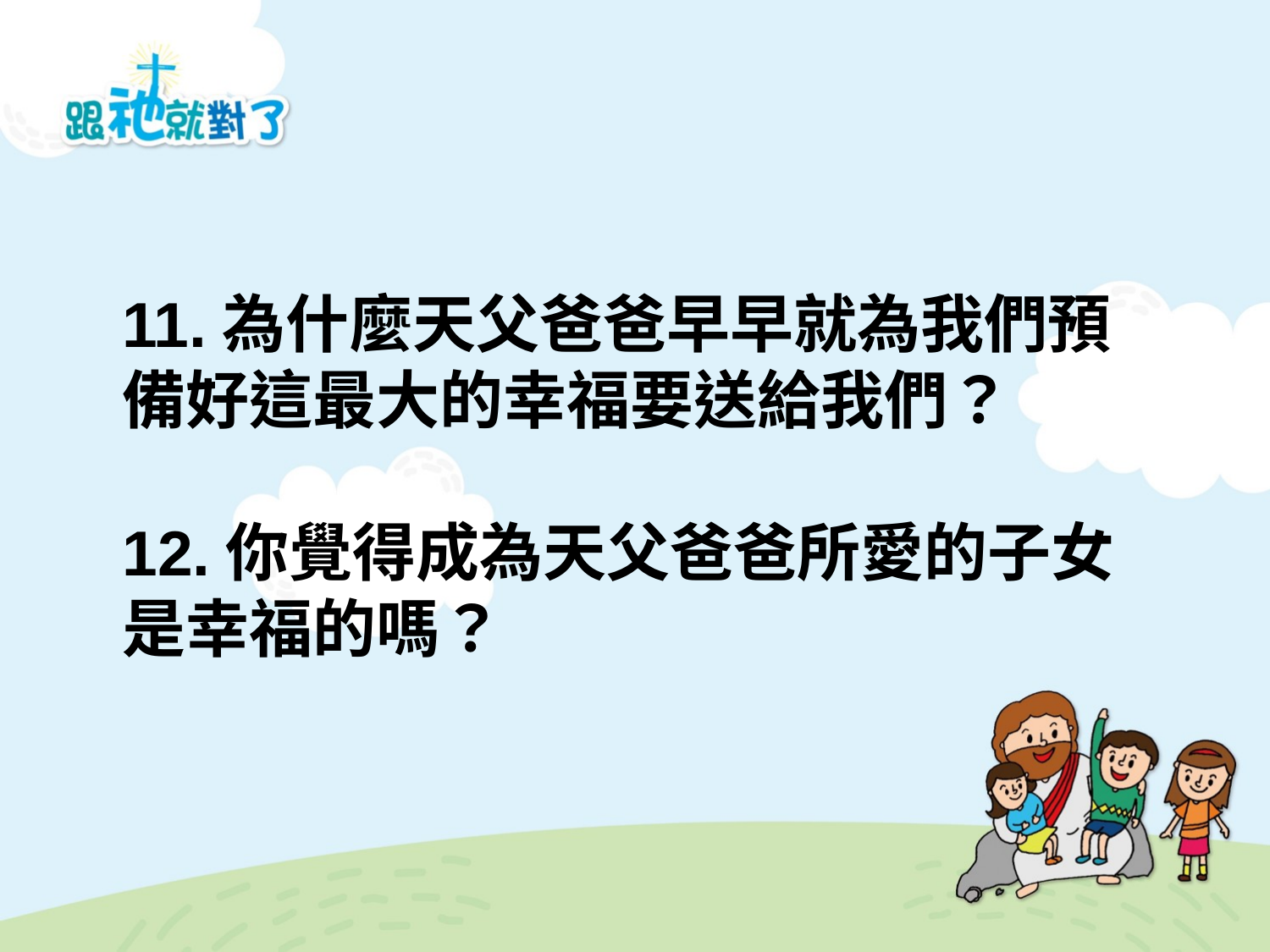

11.為什麼天父爸爸早早就為我們預備好這最大的幸福要送給我們？

12.你覺得成為天父爸爸所愛的子女是幸福的嗎？